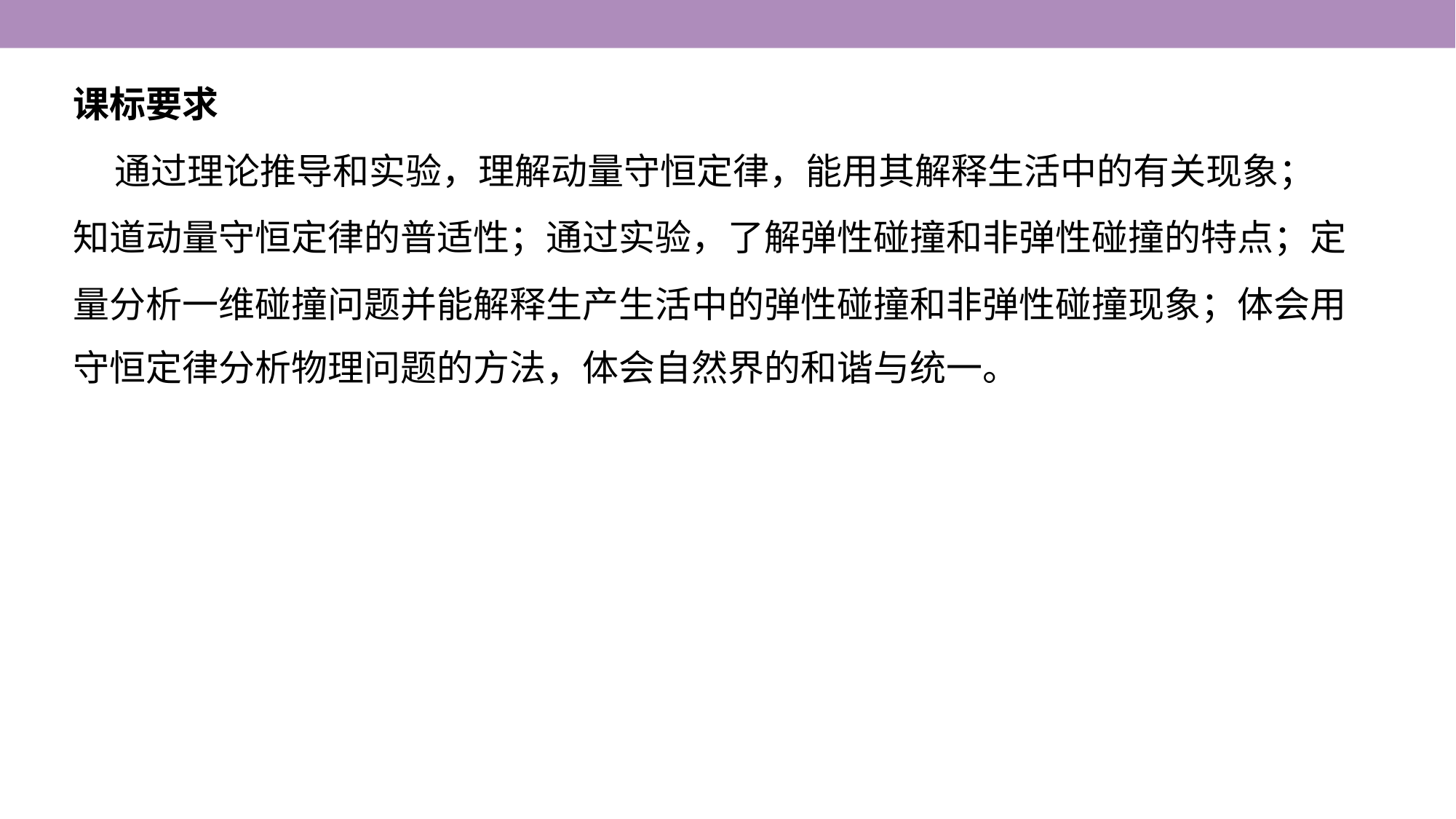

课标要求
    通过理论推导和实验，理解动量守恒定律，能用其解释生活中的有关现象；
知道动量守恒定律的普适性；通过实验，了解弹性碰撞和非弹性碰撞的特点；定
量分析一维碰撞问题并能解释生产生活中的弹性碰撞和非弹性碰撞现象；体会用
守恒定律分析物理问题的方法，体会自然界的和谐与统一。